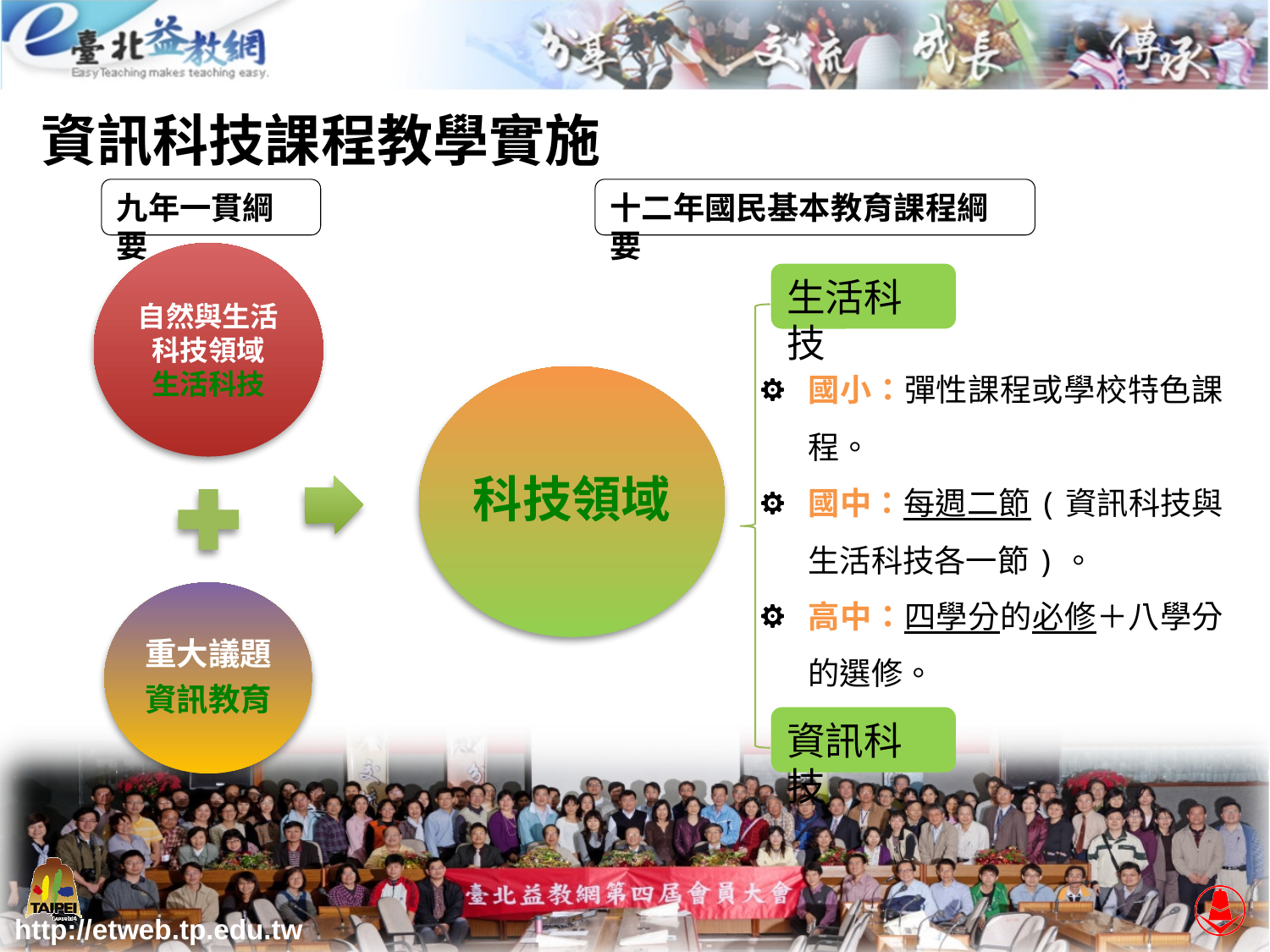

資訊科技課程教學實施
九年一貫綱要
十二年國民基本教育課程綱要
自然與生活科技領域
生活科技

重大議題
資訊教育

科技領域
生活科技

國小：彈性課程或學校特色課程。
國中：每週二節(資訊科技與生活科技各一節)。
高中：四學分的必修＋八學分的選修。
資訊科技